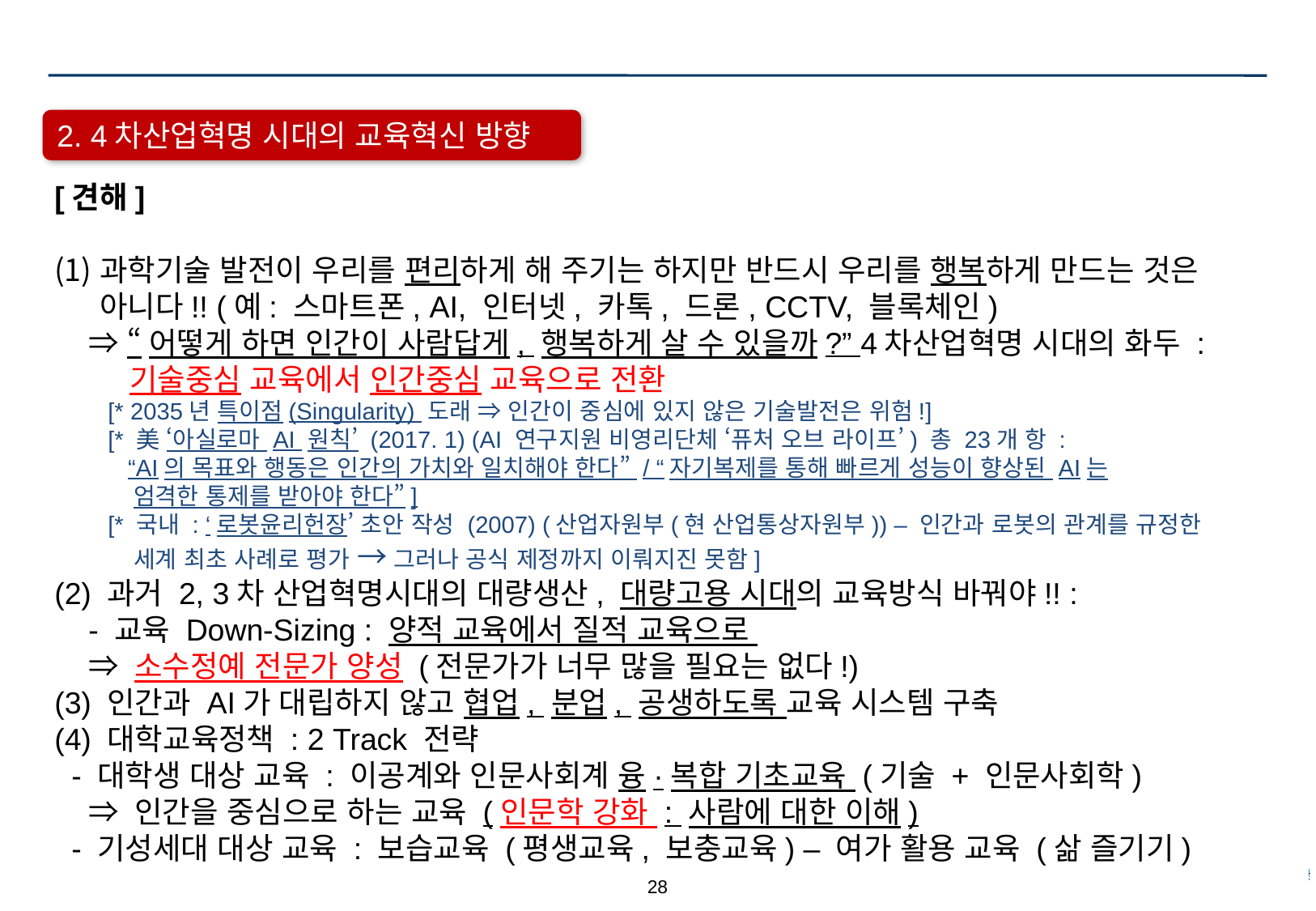

[견해]

과학기술 발전이 우리를 편리하게 해 주기는 하지만 반드시 우리를 행복하게 만드는 것은 아니다!! (예: 스마트폰, AI, 인터넷, 카톡, 드론, CCTV, 블록체인)
    ⇒ “어떻게 하면 인간이 사람답게, 행복하게 살 수 있을까?” 4차산업혁명 시대의 화두 :
        기술중심 교육에서 인간중심 교육으로 전환
        [* 2035년 특이점(Singularity) 도래 ⇒ 인간이 중심에 있지 않은 기술발전은 위험!]
        [* 美 ‘아실로마 AI 원칙’ (2017. 1) (AI 연구지원 비영리단체 ‘퓨처 오브 라이프’) 총 23개 항 :
           “AI의 목표와 행동은 인간의 가치와 일치해야 한다” / “자기복제를 통해 빠르게 성능이 향상된 AI는
           엄격한 통제를 받아야 한다”]
        [* 국내 : ‘로봇윤리헌장’ 초안 작성 (2007) (산업자원부(현 산업통상자원부)) – 인간과 로봇의 관계를 규정한
           세계 최초 사례로 평가 → 그러나 공식 제정까지 이뤄지진 못함]
(2) 과거 2, 3차 산업혁명시대의 대량생산, 대량고용 시대의 교육방식 바꿔야!! :
    - 교육 Down-Sizing : 양적 교육에서 질적 교육으로
    ⇒ 소수정예 전문가 양성 (전문가가 너무 많을 필요는 없다!)
(3) 인간과 AI가 대립하지 않고 협업, 분업, 공생하도록 교육 시스템 구축
(4) 대학교육정책 : 2 Track 전략
  - 대학생 대상 교육 : 이공계와 인문사회계 융·복합 기초교육 (기술 + 인문사회학)
    ⇒ 인간을 중심으로 하는 교육 (인문학 강화 : 사람에 대한 이해)
  - 기성세대 대상 교육 : 보습교육 (평생교육, 보충교육) – 여가 활용 교육 (삶 즐기기)
2. 4차산업혁명 시대의 교육혁신 방향